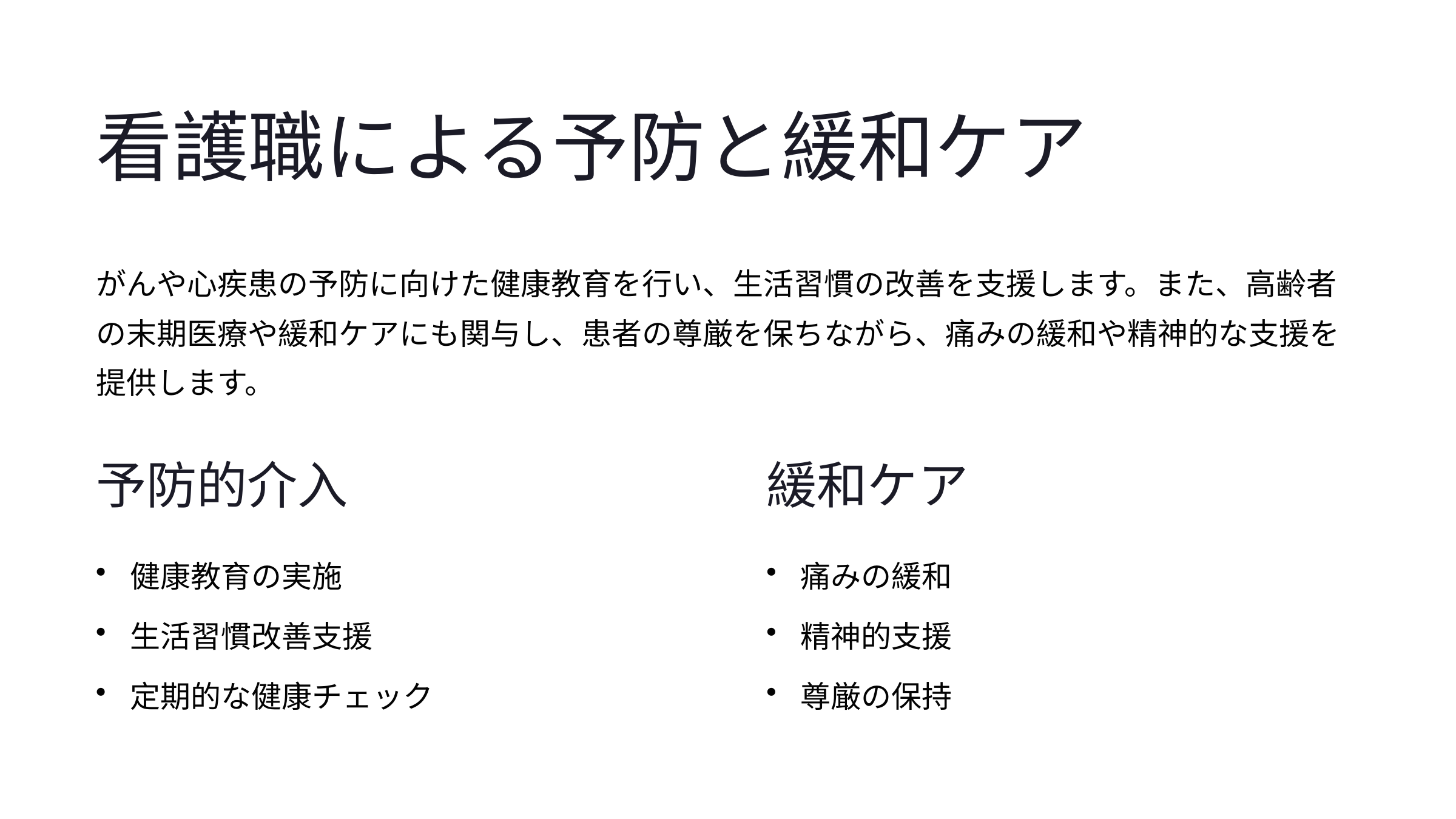

看護職による予防と緩和ケア
がんや心疾患の予防に向けた健康教育を行い、生活習慣の改善を支援します。また、高齢者の末期医療や緩和ケアにも関与し、患者の尊厳を保ちながら、痛みの緩和や精神的な支援を提供します。
予防的介入
緩和ケア
健康教育の実施
痛みの緩和
生活習慣改善支援
精神的支援
定期的な健康チェック
尊厳の保持